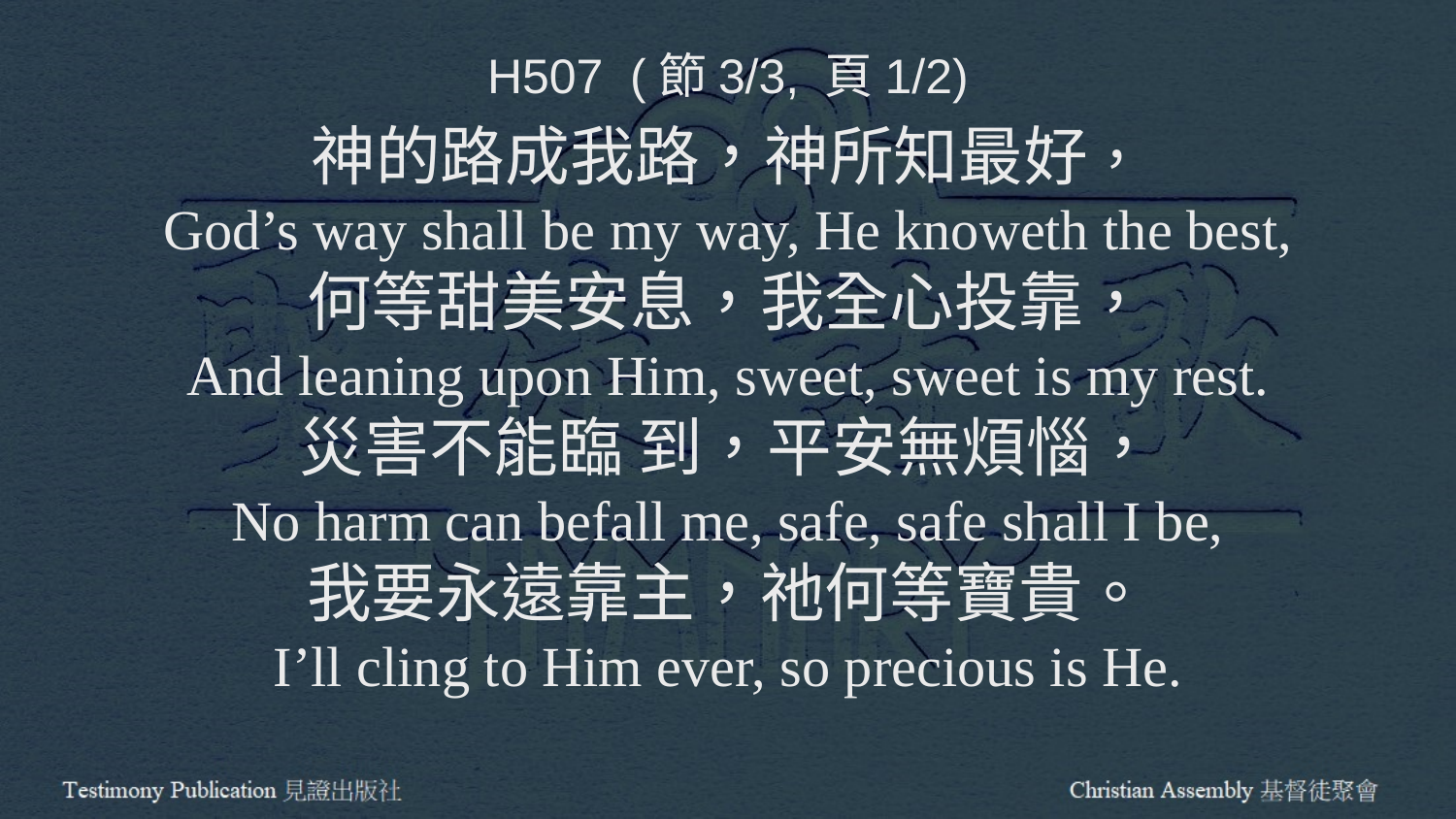

H507  (節3/3, 頁1/2)
神的路成我路，神所知最好，
God’s way shall be my way, He knoweth the best,
何等甜美安息，我全心投靠，
And leaning upon Him, sweet, sweet is my rest.
災害不能臨 到，平安無煩惱，
No harm can befall me, safe, safe shall I be,
我要永遠靠主，祂何等寶貴。
I’ll cling to Him ever, so precious is He.